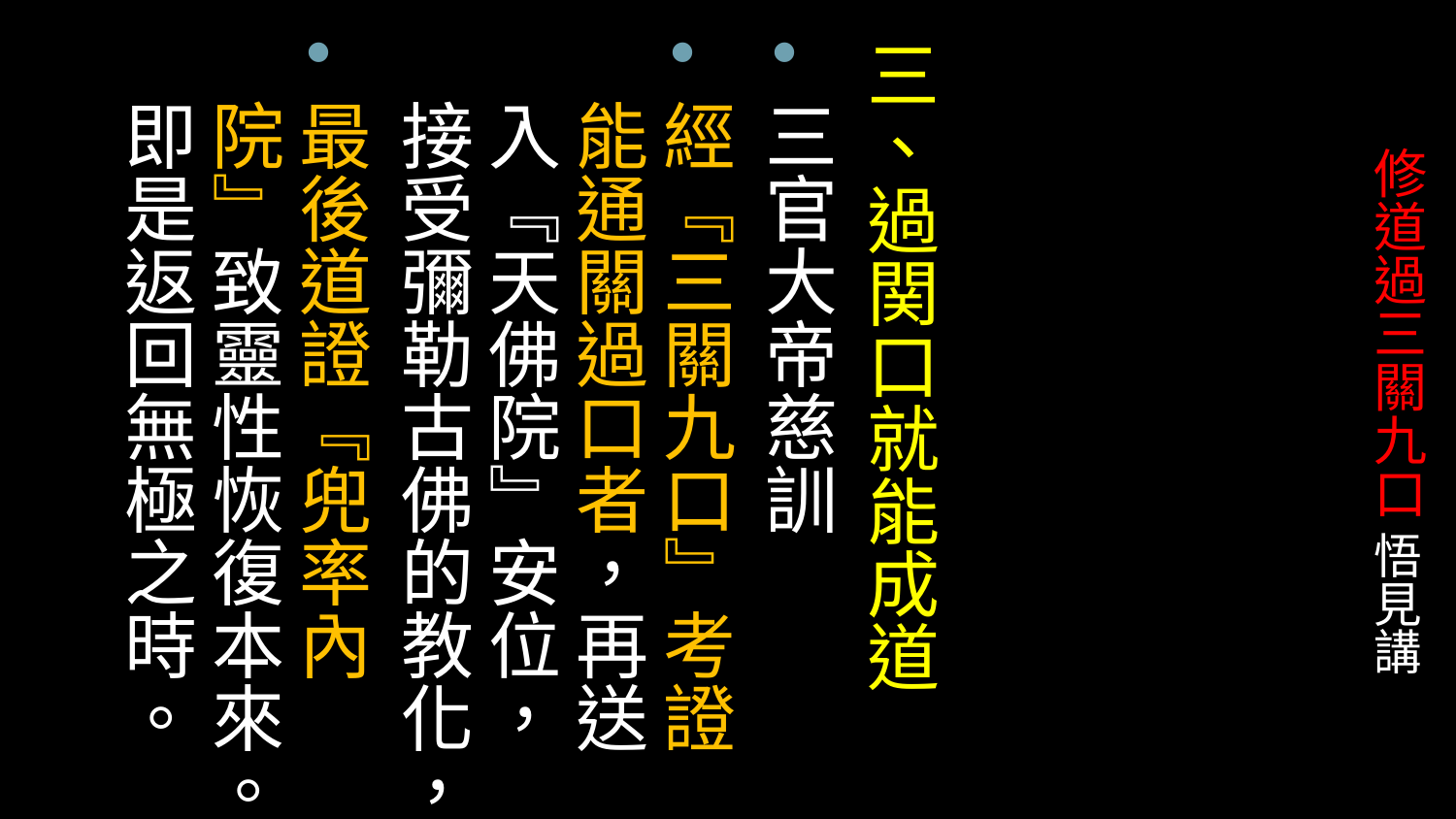

三、過関口就能成道
三官大帝慈訓
經『三關九口』考證能通關過口者，再送入『天佛院』安位，接受彌勒古佛的教化，
最後道證『兜率內院』致靈性恢復本來。即是返回無極之時。

# 修道過三關九口 悟見講